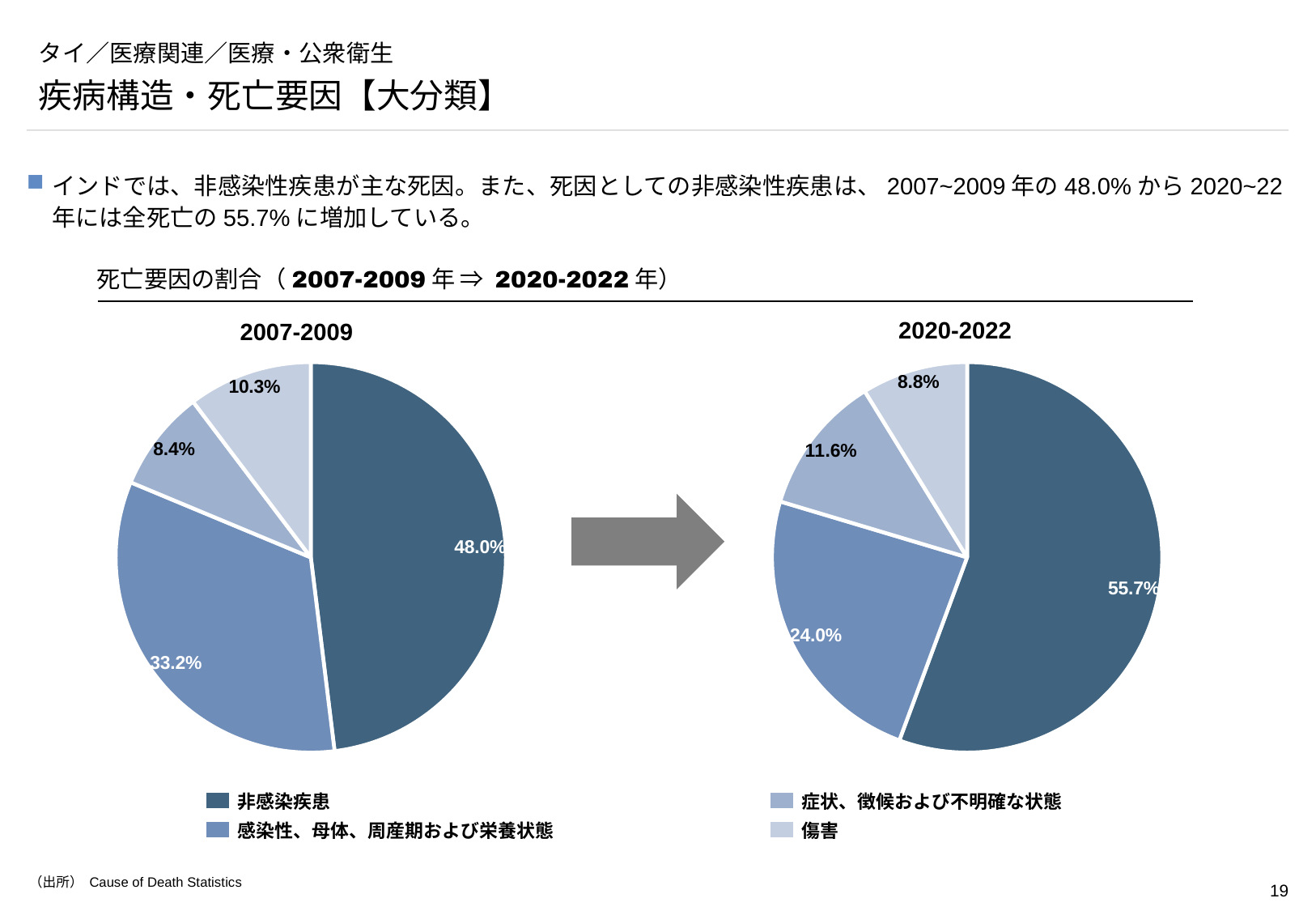

# タイ／医療関連／医療・公衆衛生
疾病構造・死亡要因【大分類】
インドでは、非感染性疾患が主な死因。また、死因としての非感染性疾患は、2007~2009年の48.0%から2020~22年には全死亡の55.7%に増加している。
死亡要因の割合（2007-2009年 ⇒ 2020-2022年）
2020-2022
2007-2009

### Chart

| Category |  |
|---|---|

### Chart

| Category |  |
|---|---|
非感染疾患
症状、徴候および不明確な状態

感染性、母体、周産期および栄養状態
傷害

（出所） Cause of Death Statistics